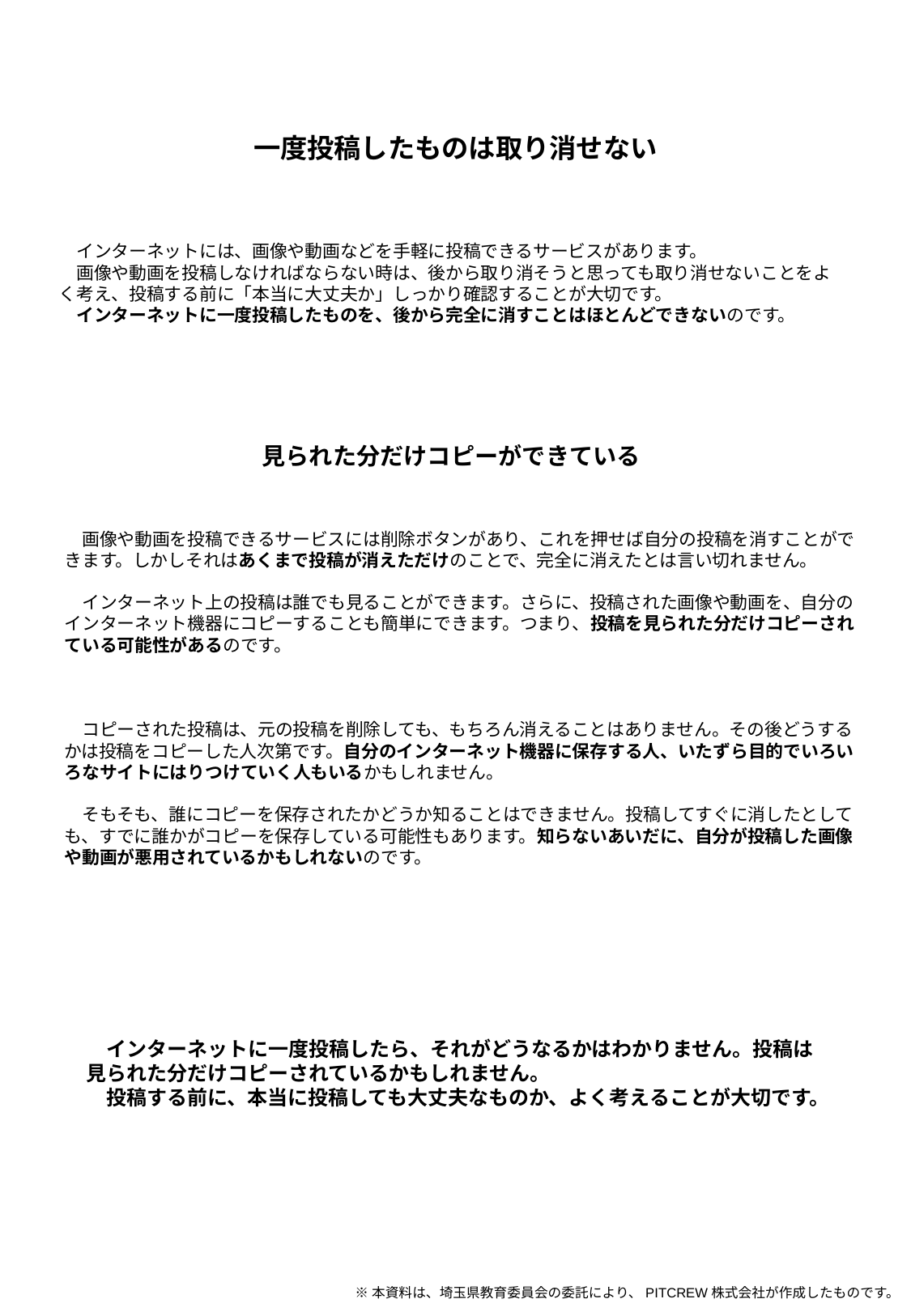

一度投稿したものは取り消せない
　インターネットには、画像や動画などを手軽に投稿できるサービスがあります。
　画像や動画を投稿しなければならない時は、後から取り消そうと思っても取り消せないことをよく考え、投稿する前に「本当に大丈夫か」しっかり確認することが大切です。
　インターネットに一度投稿したものを、後から完全に消すことはほとんどできないのです。
見られた分だけコピーができている
　画像や動画を投稿できるサービスには削除ボタンがあり、これを押せば自分の投稿を消すことができます。しかしそれはあくまで投稿が消えただけのことで、完全に消えたとは言い切れません。

　インターネット上の投稿は誰でも見ることができます。さらに、投稿された画像や動画を、自分のインターネット機器にコピーすることも簡単にできます。つまり、投稿を見られた分だけコピーされている可能性があるのです。

　コピーされた投稿は、元の投稿を削除しても、もちろん消えることはありません。その後どうするかは投稿をコピーした人次第です。自分のインターネット機器に保存する人、いたずら目的でいろいろなサイトにはりつけていく人もいるかもしれません。

　そもそも、誰にコピーを保存されたかどうか知ることはできません。投稿してすぐに消したとしても、すでに誰かがコピーを保存している可能性もあります。知らないあいだに、自分が投稿した画像や動画が悪用されているかもしれないのです。
　インターネットに一度投稿したら、それがどうなるかはわかりません。投稿は見られた分だけコピーされているかもしれません。
　投稿する前に、本当に投稿しても大丈夫なものか、よく考えることが大切です。
※本資料は、埼玉県教育委員会の委託により、PITCREW株式会社が作成したものです。